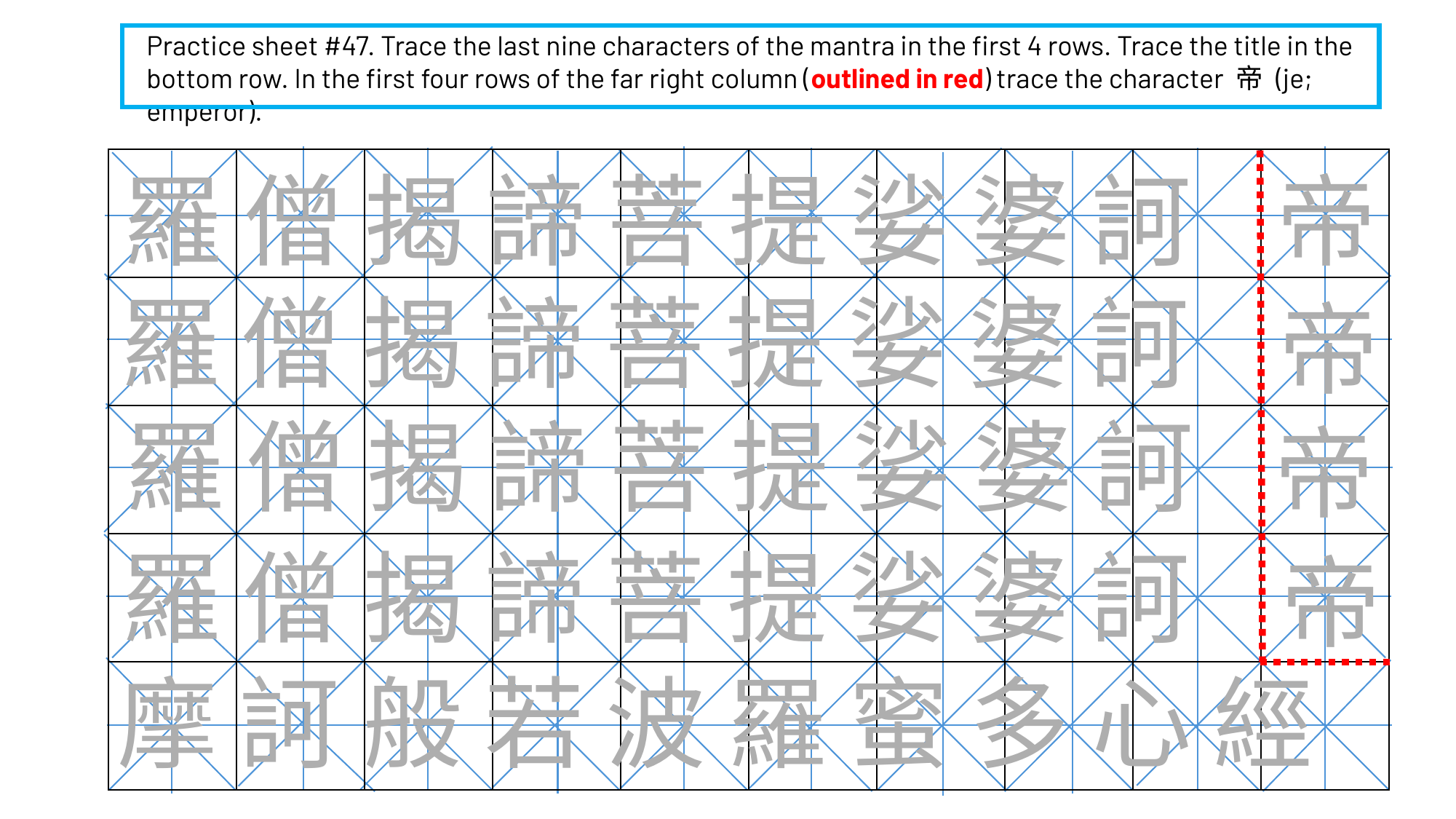

Practice sheet #47. Trace the last nine characters of the mantra in the first 4 rows. Trace the title in the bottom row. In the first four rows of the far right column (outlined in red) trace the character 帝 (je; emperor).

|  |  |  |  |  |  |  |  |  |  |
| --- | --- | --- | --- | --- | --- | --- | --- | --- | --- |
|  |  |  |  |  |  |  |  |  |  |
|  |  |  |  |  |  |  |  |  |  |
|  |  |  |  |  |  |  |  |  |  |
|  |  |  |  |  |  |  |  |  |  |
羅 僧 揭 諦 菩 提 娑 婆 訶
帝
羅 僧 揭 諦 菩 提 娑 婆 訶
帝
羅 僧 揭 諦 菩 提 娑 婆 訶
帝
羅 僧 揭 諦 菩 提 娑 婆 訶
帝
摩 訶 般 若 波 羅 蜜 多 心 經